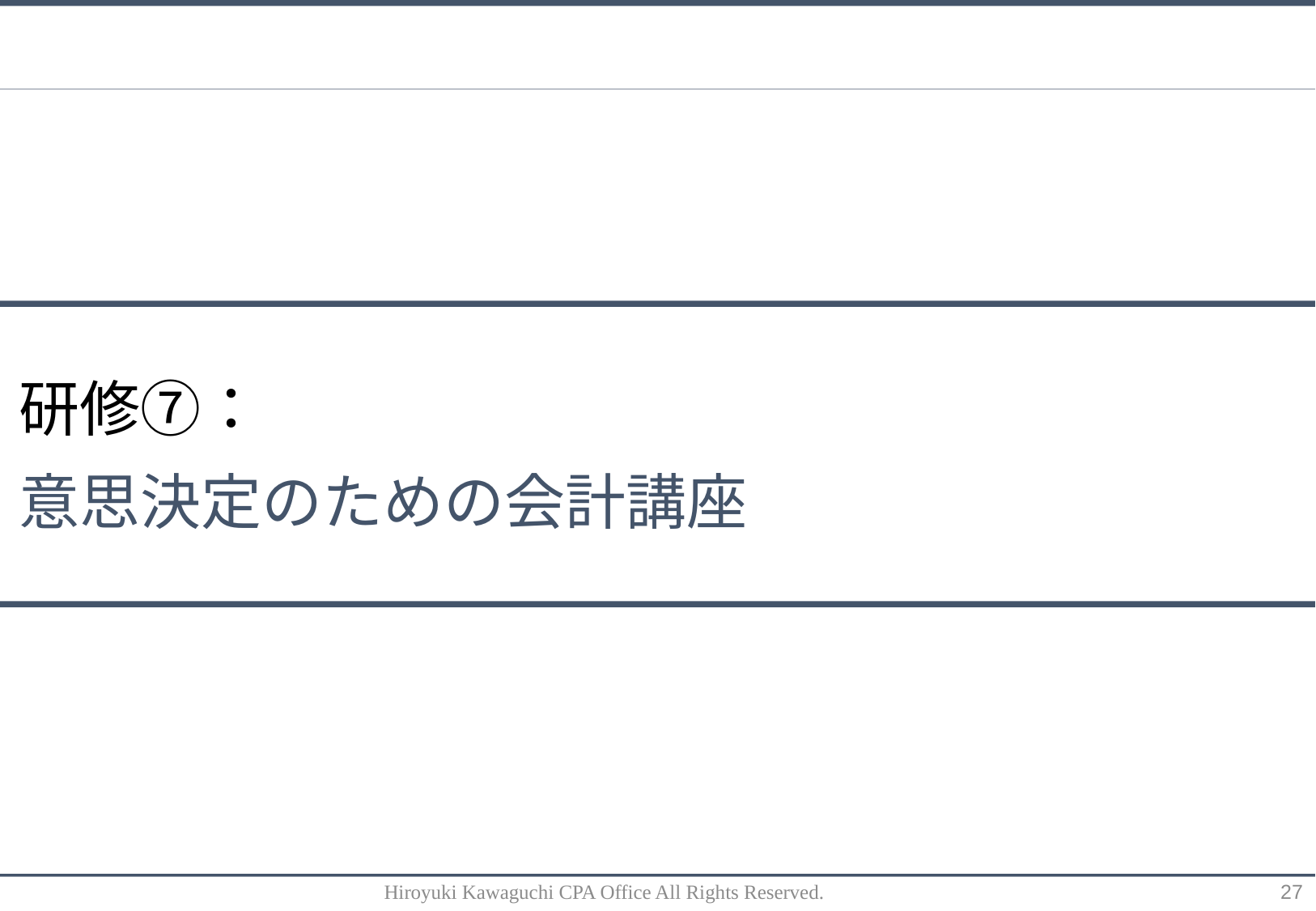

研修⑦：
意思決定のための会計講座
Hiroyuki Kawaguchi CPA Office All Rights Reserved.
27